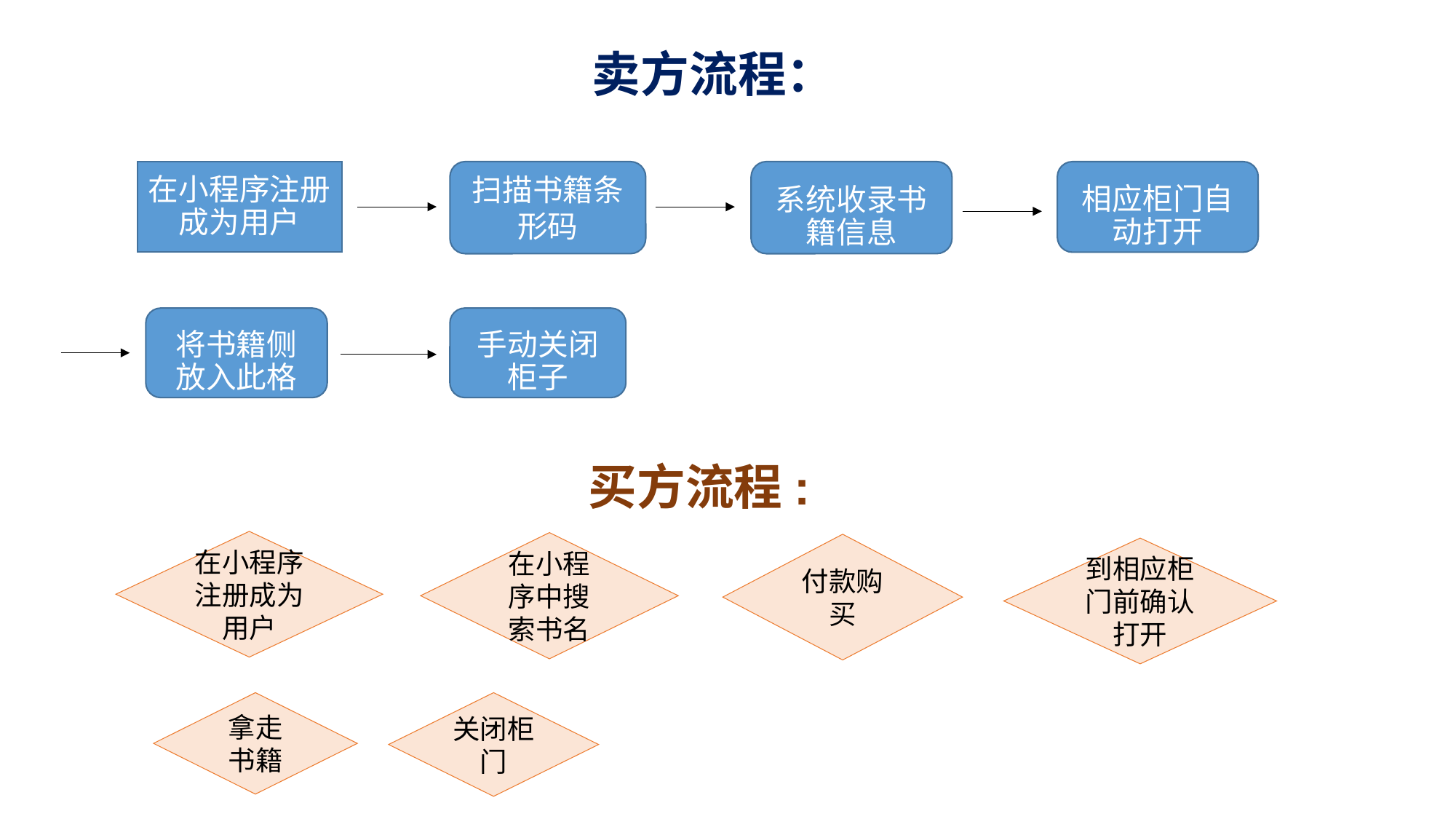

# 卖方流程：
扫描书籍条形码
在小程序注册成为用户

系统收录书籍信息

相应柜门自动打开

将书籍侧放入此格

手动关闭柜子

买方流程:
在小程序注册成为用户
在小程序中搜索书名
付款购买
到相应柜门前确认打开
拿走书籍
关闭柜门